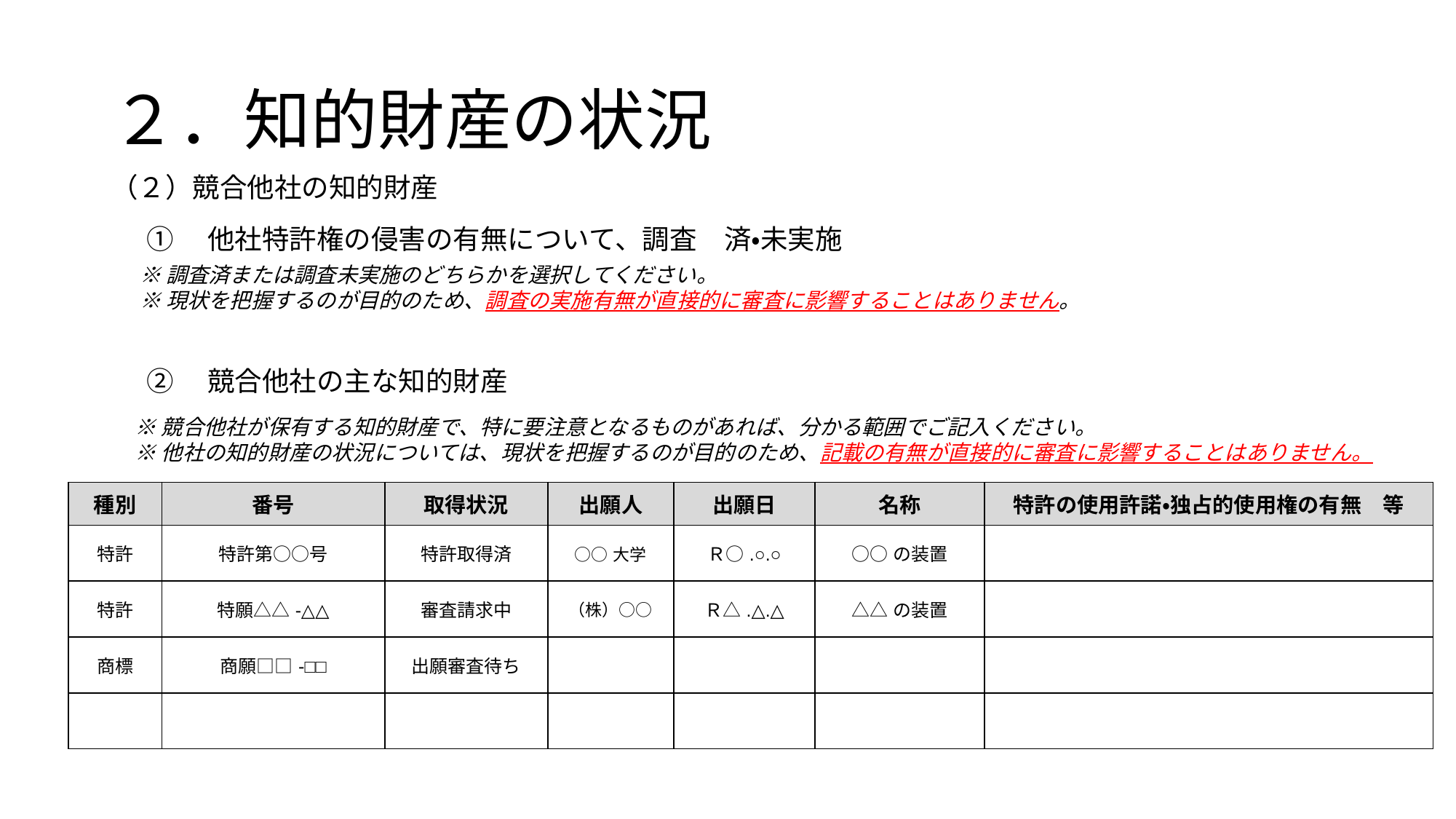

# ２．知的財産の状況
（２）競合他社の知的財産
①　他社特許権の侵害の有無について、調査　済・未実施
※調査済または調査未実施のどちらかを選択してください。
※現状を把握するのが目的のため、調査の実施有無が直接的に審査に影響することはありません。
②　競合他社の主な知的財産
※競合他社が保有する知的財産で、特に要注意となるものがあれば、分かる範囲でご記入ください。
※他社の知的財産の状況については、現状を把握するのが目的のため、記載の有無が直接的に審査に影響することはありません。
| 種別 | 番号 | 取得状況 | 出願人 | 出願日 | 名称 | 特許の使用許諾・独占的使用権の有無　等 |
| --- | --- | --- | --- | --- | --- | --- |
| 特許 | 特許第○○号 | 特許取得済 | ○○大学 | Ｒ○.○.○ | ○○の装置 |  |
| 特許 | 特願△△-△△ | 審査請求中 | （株）○○ | Ｒ△.△.△ | △△の装置 |  |
| 商標 | 商願□□-□□ | 出願審査待ち |  |  |  |  |
|  |  |  |  |  |  |  |